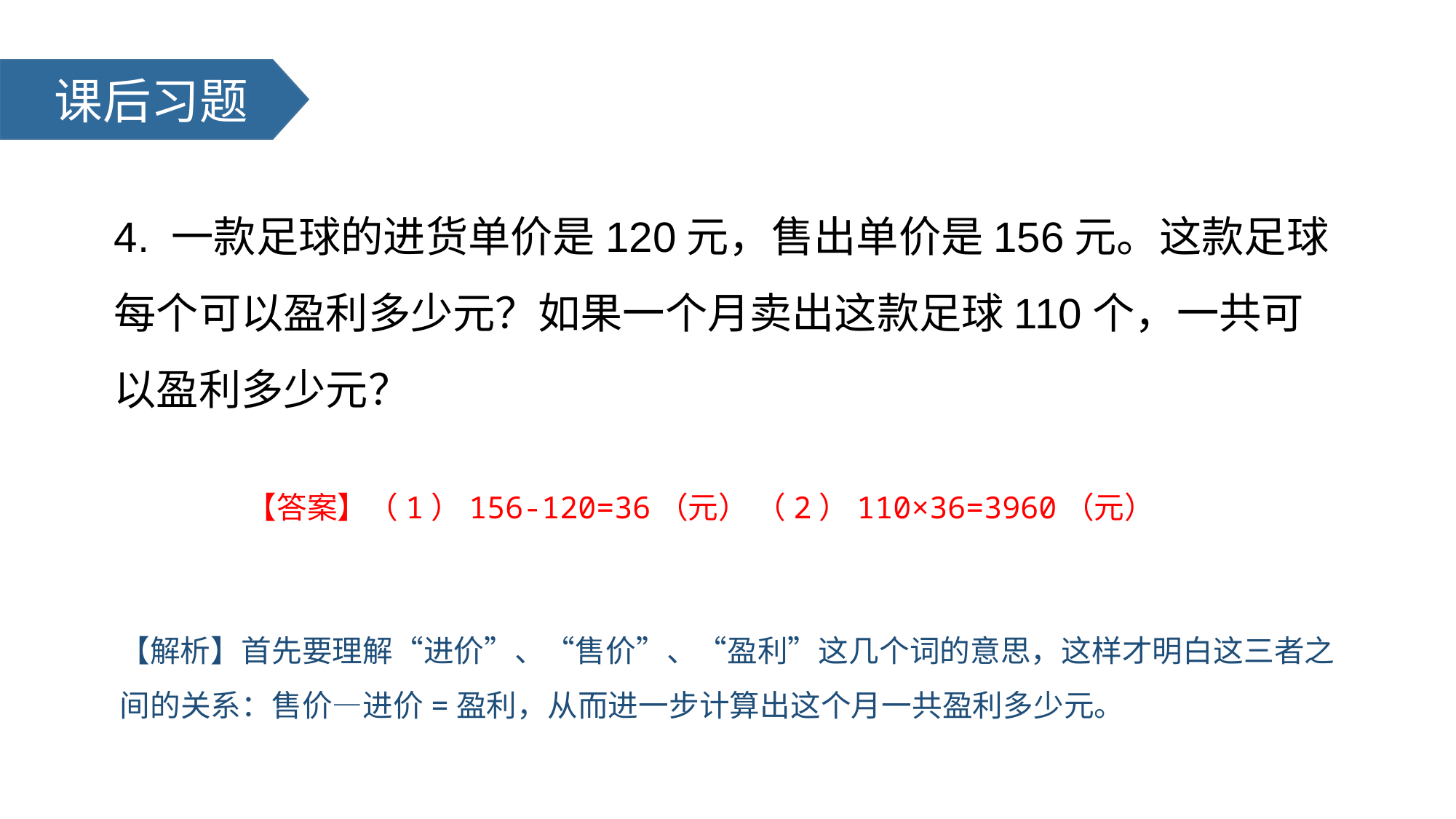

课后习题
4. 一款足球的进货单价是120元，售出单价是156元。这款足球每个可以盈利多少元？如果一个月卖出这款足球110个，一共可以盈利多少元？
【答案】（1）156-120=36（元） （2）110×36=3960（元）
【解析】首先要理解“进价”、“售价”、“盈利”这几个词的意思，这样才明白这三者之间的关系：售价—进价=盈利，从而进一步计算出这个月一共盈利多少元。